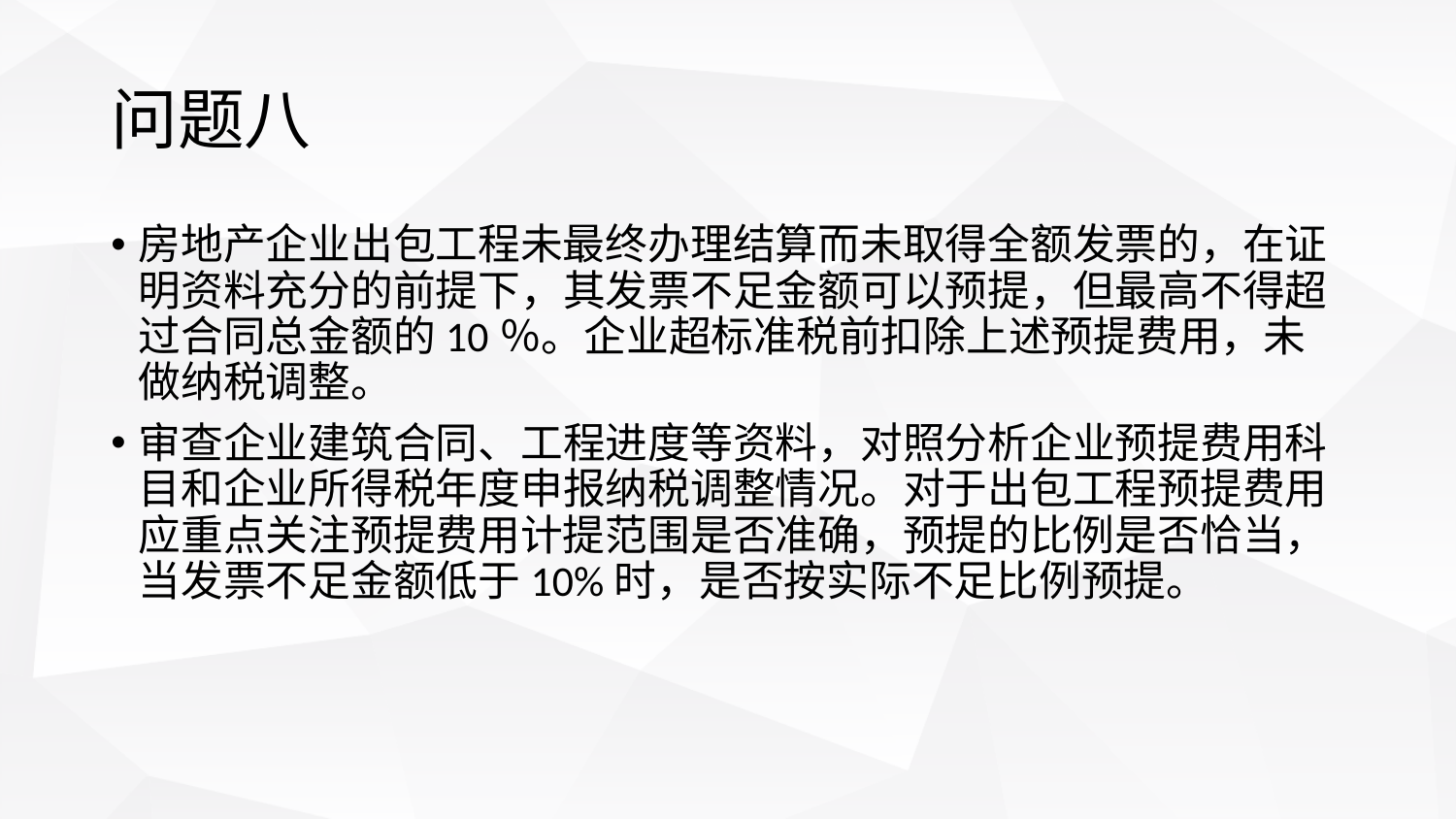

# 问题八
房地产企业出包工程未最终办理结算而未取得全额发票的，在证明资料充分的前提下，其发票不足金额可以预提，但最高不得超过合同总金额的10％。企业超标准税前扣除上述预提费用，未做纳税调整。
审查企业建筑合同、工程进度等资料，对照分析企业预提费用科目和企业所得税年度申报纳税调整情况。对于出包工程预提费用应重点关注预提费用计提范围是否准确，预提的比例是否恰当，当发票不足金额低于10%时，是否按实际不足比例预提。
86